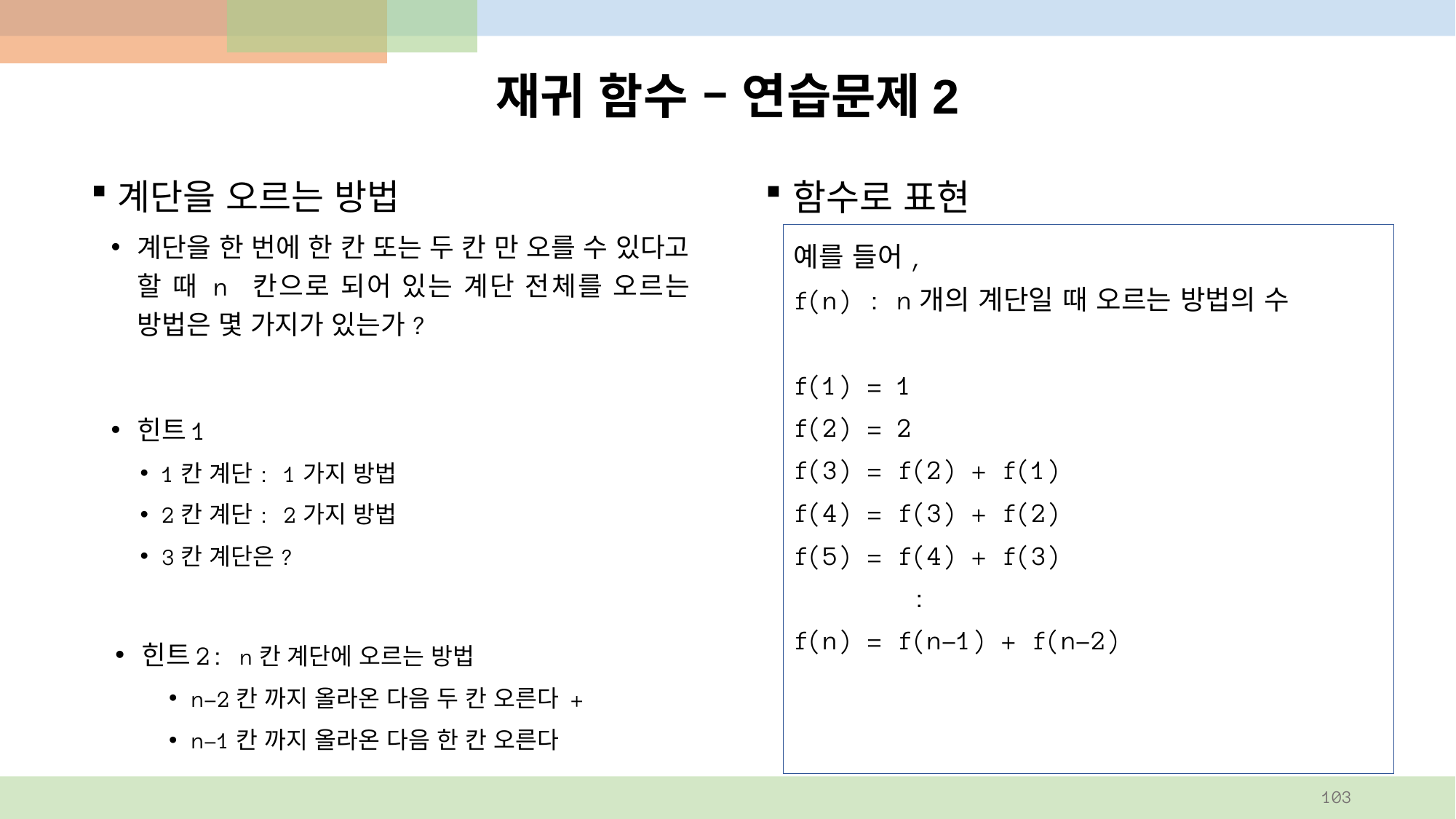

# 재귀 함수 – 연습문제2
함수로 표현
계단을 오르는 방법
계단을 한 번에 한 칸 또는 두 칸 만 오를 수 있다고 할 때 n 칸으로 되어 있는 계단 전체를 오르는 방법은 몇 가지가 있는가?

힌트1
1칸 계단: 1가지 방법
2칸 계단: 2가지 방법
3칸 계단은?

힌트2: n칸 계단에 오르는 방법
n-2칸 까지 올라온 다음 두 칸 오른다 +
n-1칸 까지 올라온 다음 한 칸 오른다
예를 들어,
f(n) : n개의 계단일 때 오르는 방법의 수

f(1) = 1
f(2) = 2
f(3) = f(2) + f(1)
f(4) = f(3) + f(2)
f(5) = f(4) + f(3)
        :
f(n) = f(n-1) + f(n-2)
103